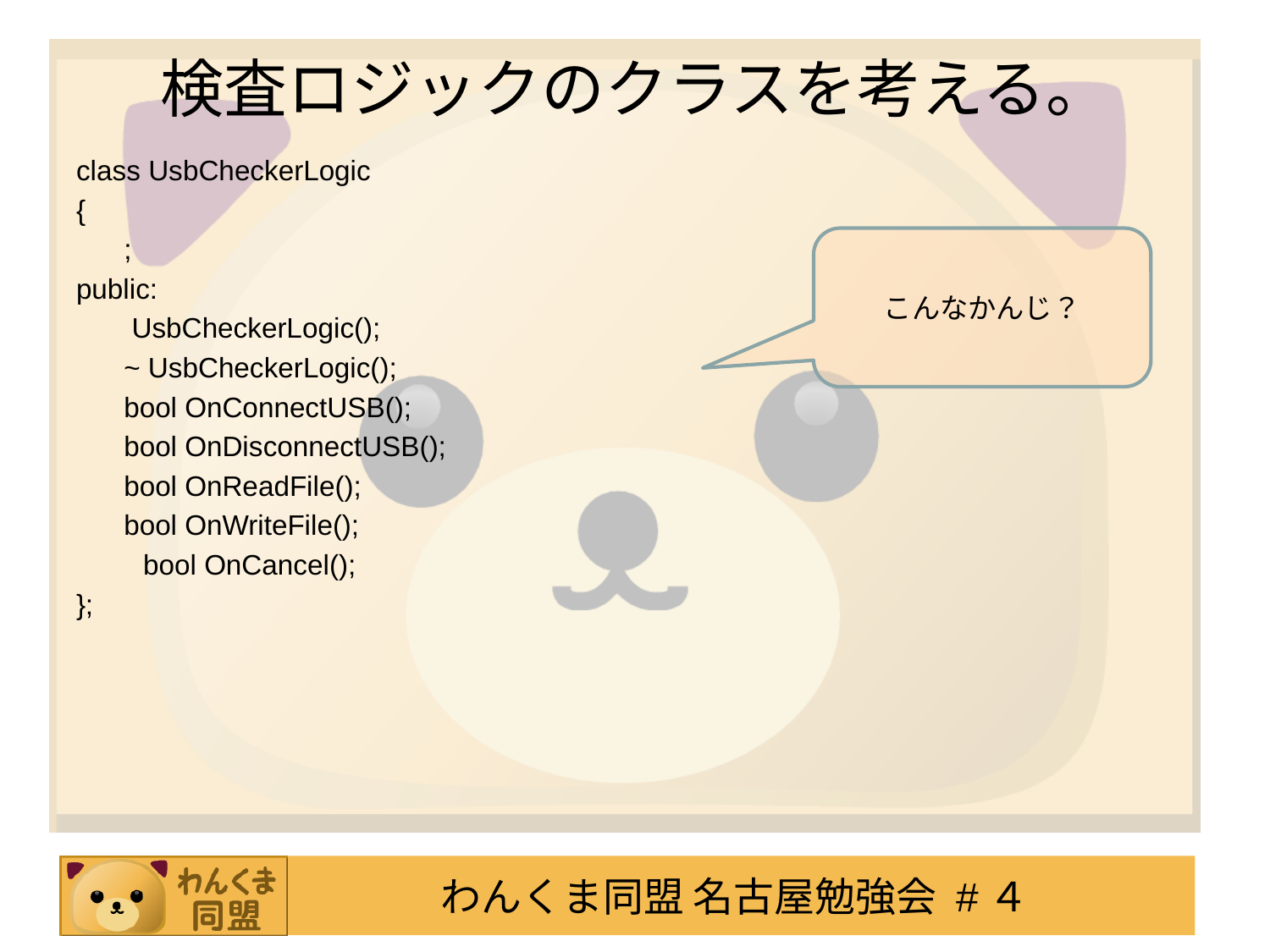

# 検査ロジックのクラスを考える。
class UsbCheckerLogic
{
	;
public:
	 UsbCheckerLogic();
	~ UsbCheckerLogic();
	bool OnConnectUSB();
	bool OnDisconnectUSB();
	bool OnReadFile();
	bool OnWriteFile();
 　   bool OnCancel();
};

こんなかんじ？